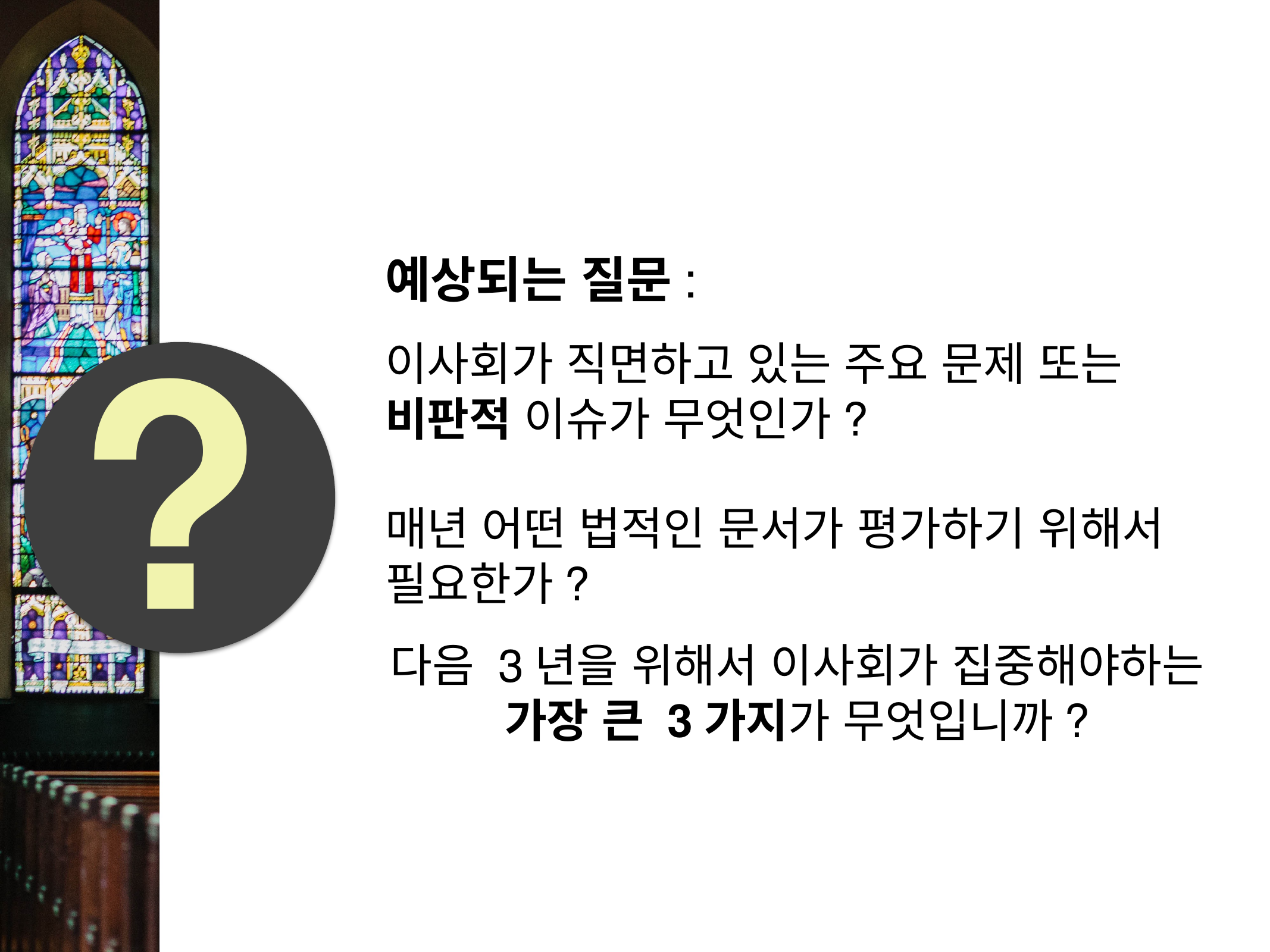

예상되는 질문:

이사회가 직면하고 있는 주요 문제 또는 비판적 이슈가 무엇인가?

매년 어떤 법적인 문서가 평가하기 위해서 필요한가?

다음 3년을 위해서 이사회가 집중해야하는 가장 큰 3가지가 무엇입니까?
?